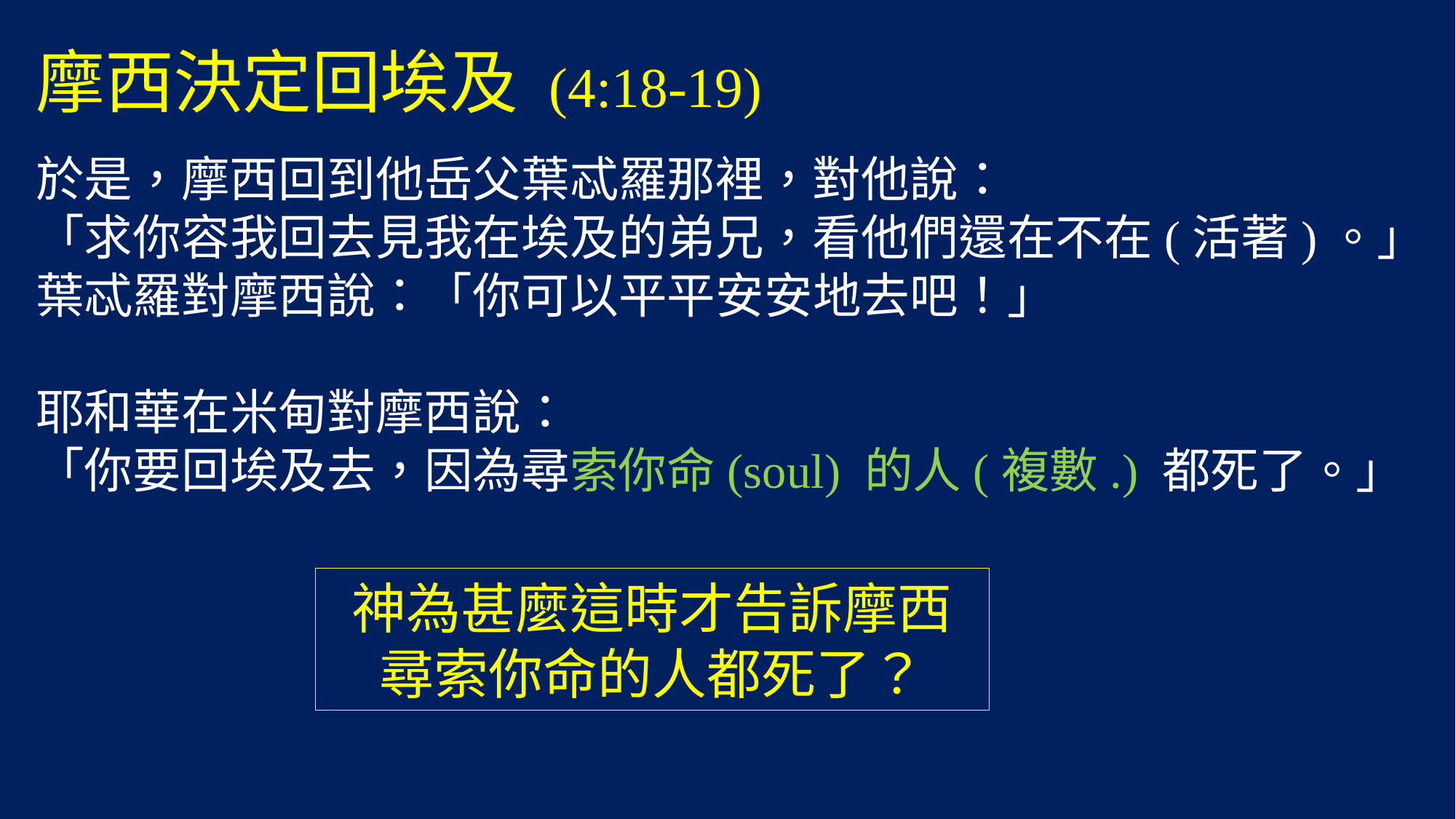

# 摩西決定回埃及 (4:18-19)
於是，摩西回到他岳父葉忒羅那裡，對他說：
「求你容我回去見我在埃及的弟兄，看他們還在不在(活著)。」
葉忒羅對摩西說：「你可以平平安安地去吧！」

耶和華在米甸對摩西說：
「你要回埃及去，因為尋索你命(soul) 的人(複數.) 都死了。」

神為甚麼這時才告訴摩西尋索你命的人都死了？